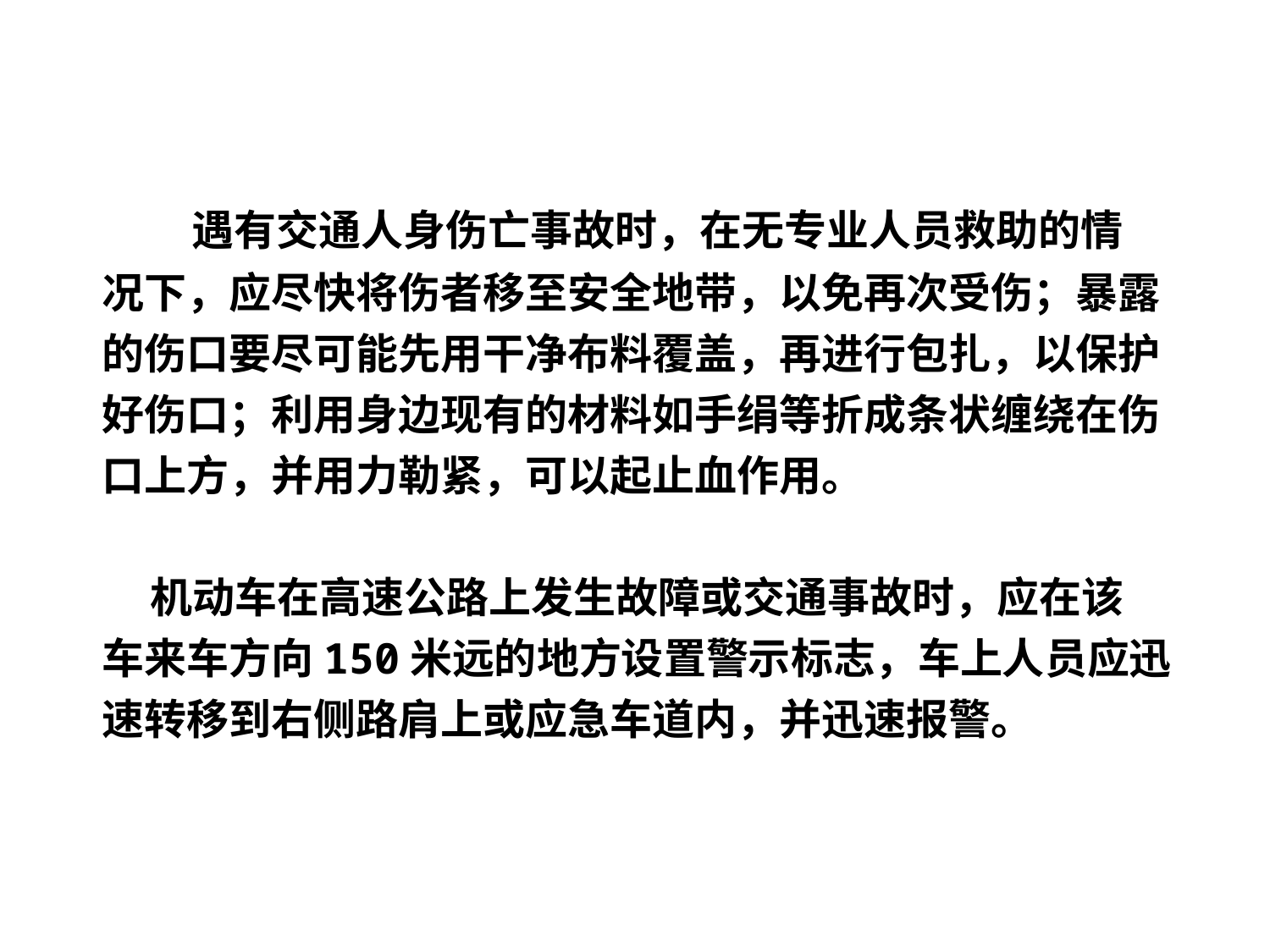

遇有交通人身伤亡事故时，在无专业人员救助的情
况下，应尽快将伤者移至安全地带，以免再次受伤；暴露
的伤口要尽可能先用干净布料覆盖，再进行包扎，以保护
好伤口；利用身边现有的材料如手绢等折成条状缠绕在伤
口上方，并用力勒紧，可以起止血作用。

    机动车在高速公路上发生故障或交通事故时，应在该
车来车方向150米远的地方设置警示标志，车上人员应迅
速转移到右侧路肩上或应急车道内，并迅速报警。